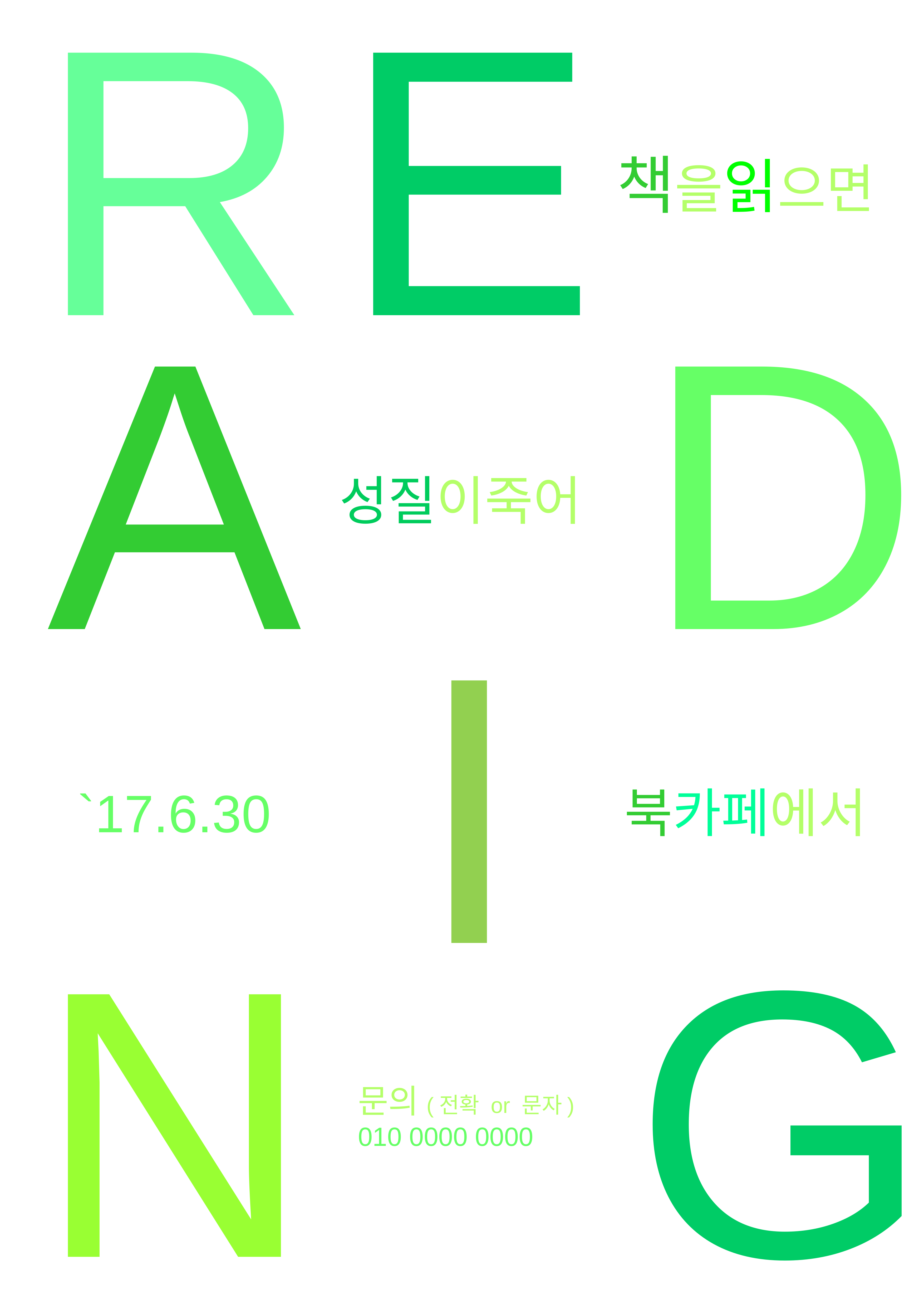

R
E
책을읽으면
A
D
성질이죽어
I
북카페에서
`17.6.30
N
G
문의(전확 or 문자)
010 0000 0000